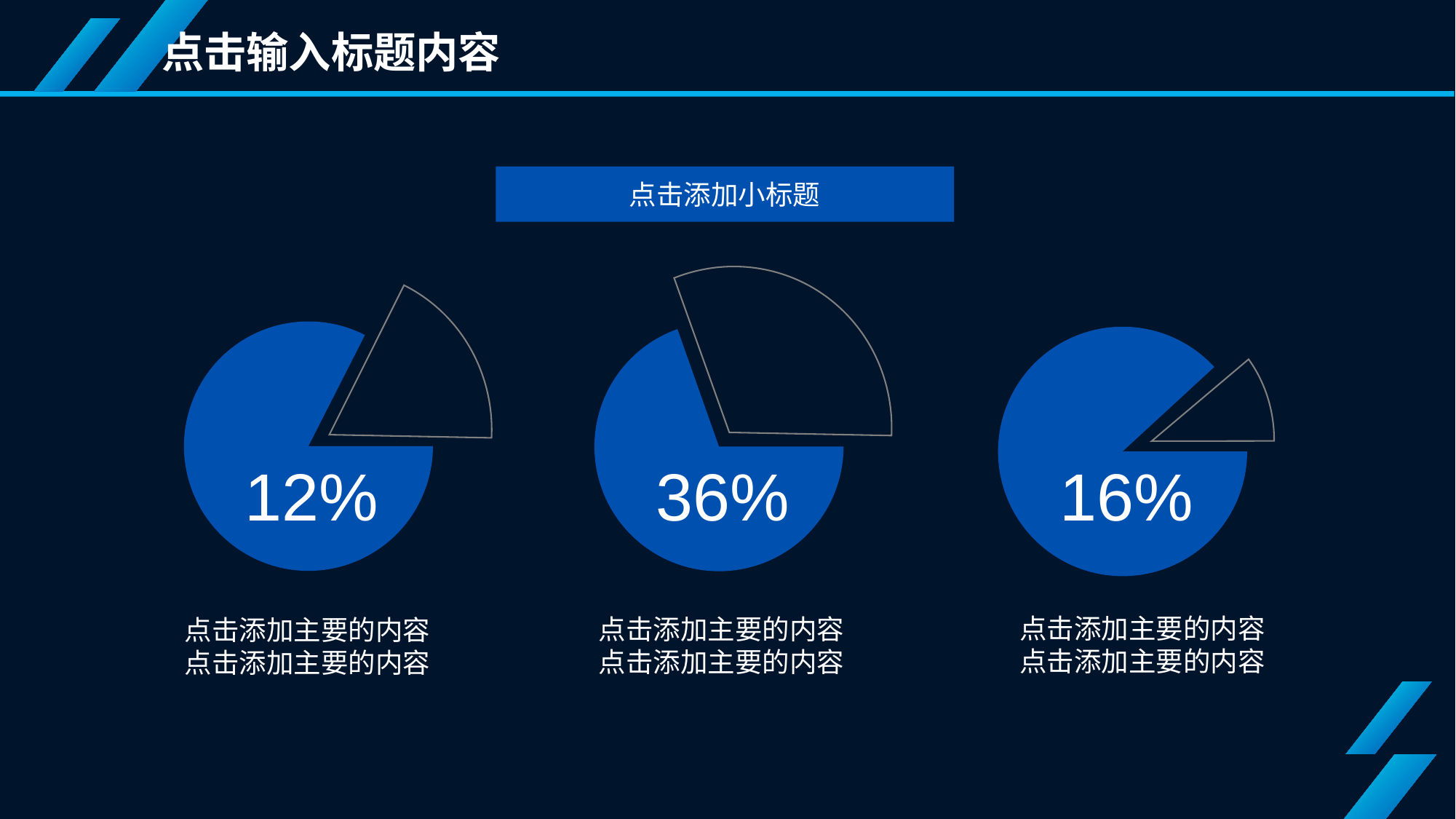

点击输入标题内容
点击添加小标题

12%
36%
16%
点击添加主要的内容
点击添加主要的内容
点击添加主要的内容
点击添加主要的内容
点击添加主要的内容
点击添加主要的内容